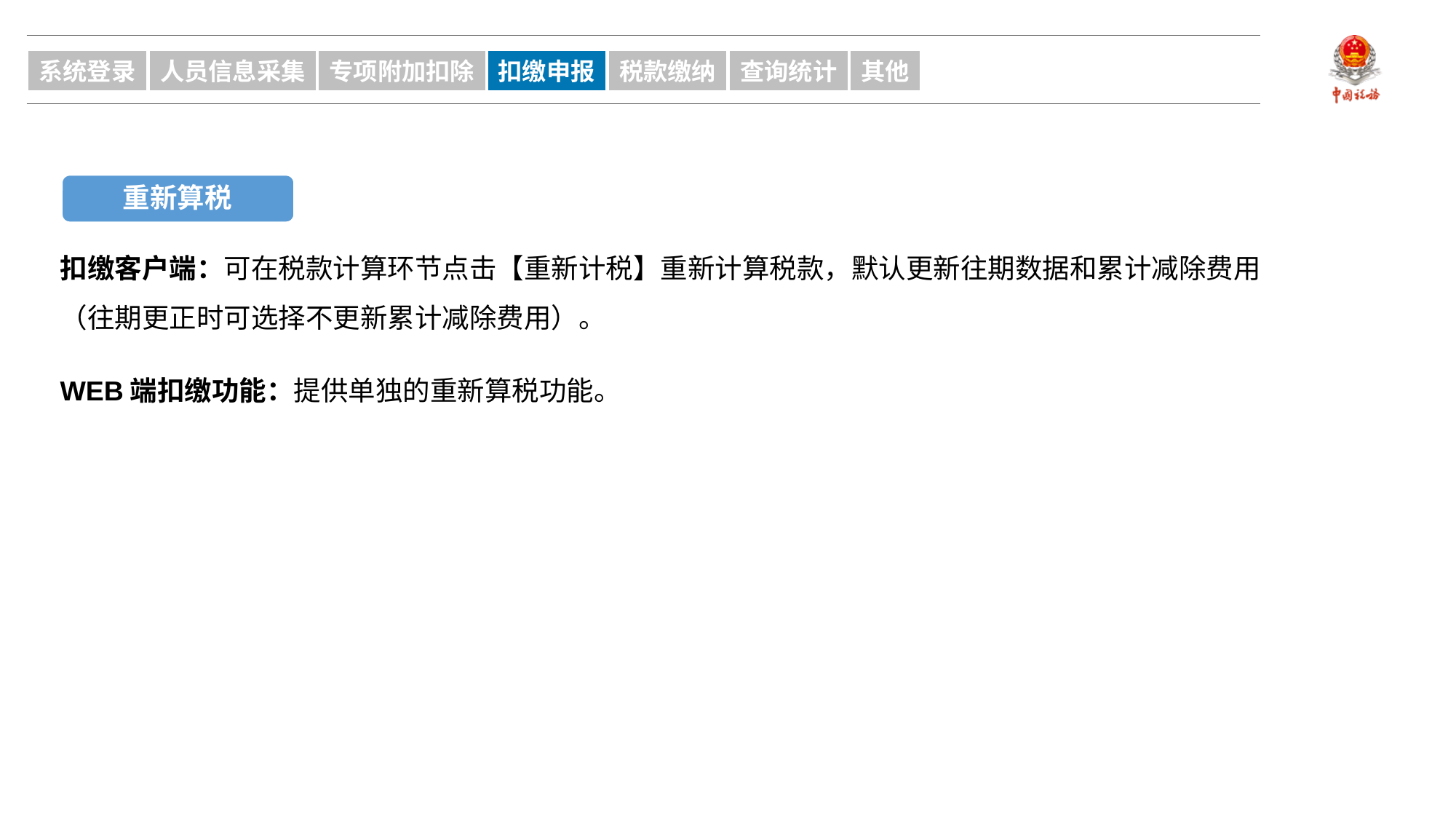

系统登录
人员信息采集
专项附加扣除
扣缴申报
税款缴纳
查询统计
其他

重新算税
扣缴客户端：可在税款计算环节点击【重新计税】重新计算税款，默认更新往期数据和累计减除费用（往期更正时可选择不更新累计减除费用）。
WEB端扣缴功能：提供单独的重新算税功能。